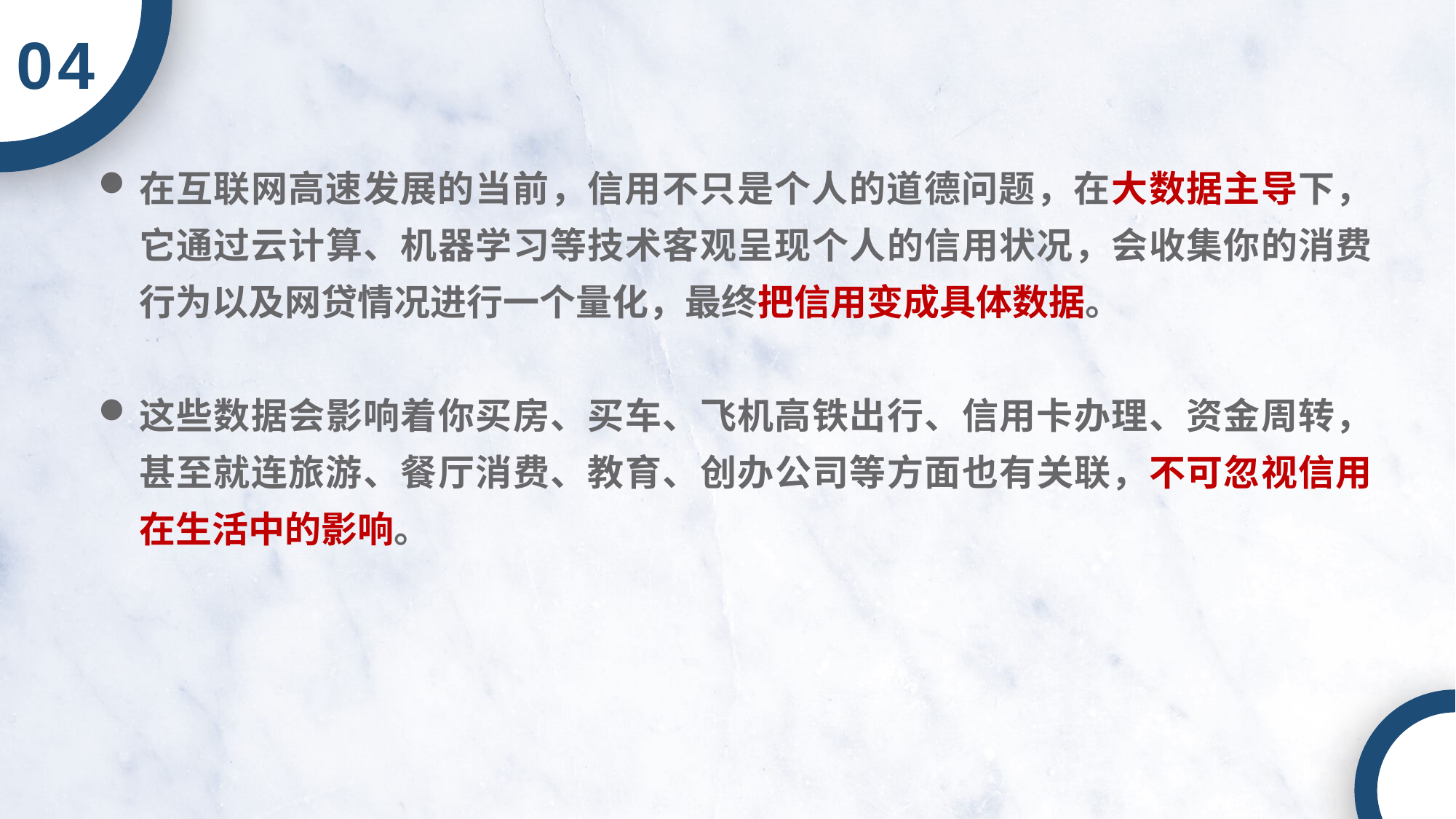

04
在互联网高速发展的当前，信用不只是个人的道德问题，在大数据主导下，它通过云计算、机器学习等技术客观呈现个人的信用状况，会收集你的消费行为以及网贷情况进行一个量化，最终把信用变成具体数据。

这些数据会影响着你买房、买车、飞机高铁出行、信用卡办理、资金周转，甚至就连旅游、餐厅消费、教育、创办公司等方面也有关联，不可忽视信用在生活中的影响。